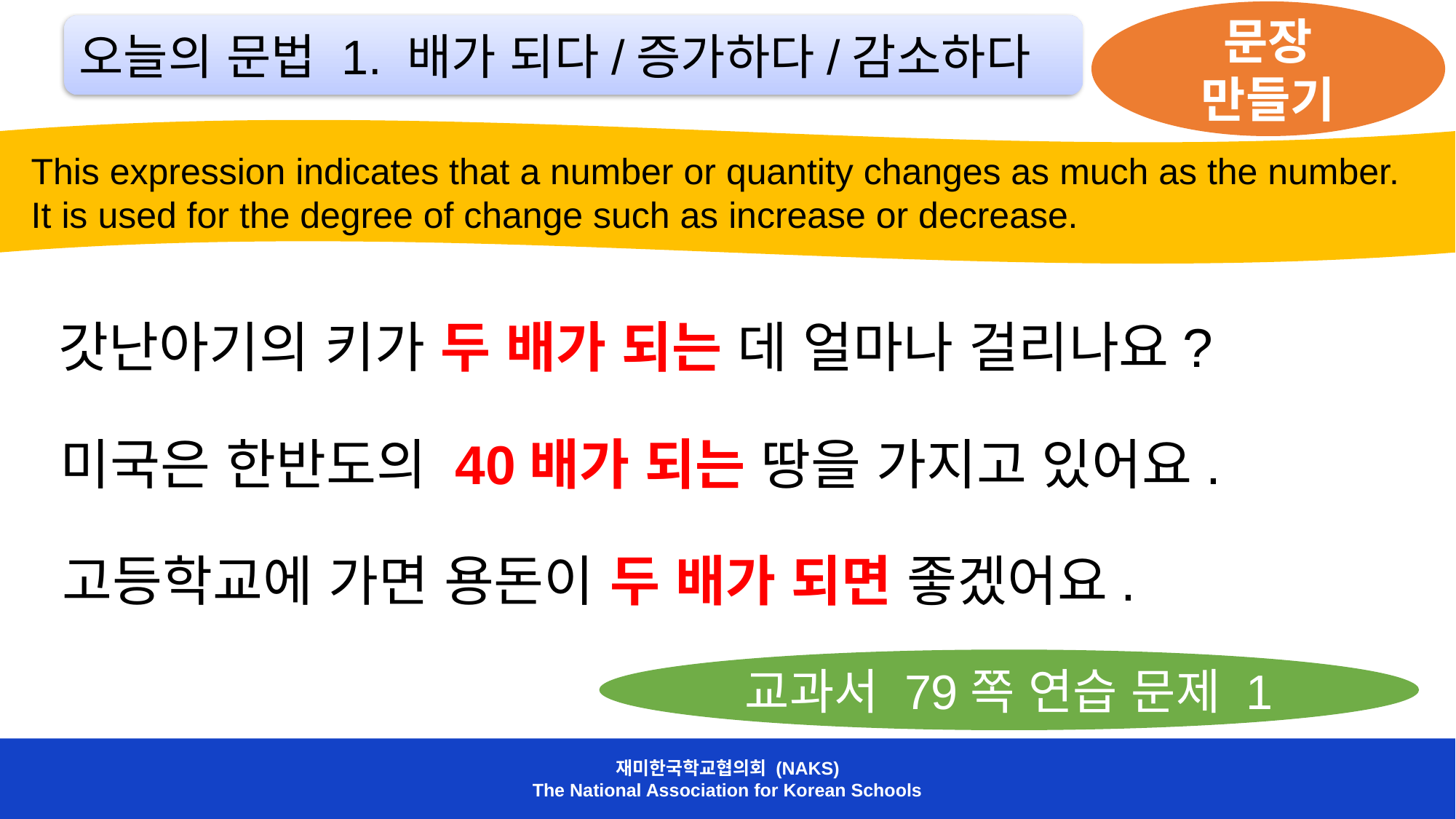

문장 만들기
오늘의 문법 1. 배가 되다/증가하다/감소하다
  This expression indicates that a number or quantity changes as much as the number.
  It is used for the degree of change such as increase or decrease.
갓난아기의 키가 두 배가 되는 데 얼마나 걸리나요?
미국은 한반도의 40배가 되는 땅을 가지고 있어요.
고등학교에 가면 용돈이 두 배가 되면 좋겠어요.
교과서 79쪽 연습 문제 1
재미한국학교협의회 (NAKS)
The National Association for Korean Schools